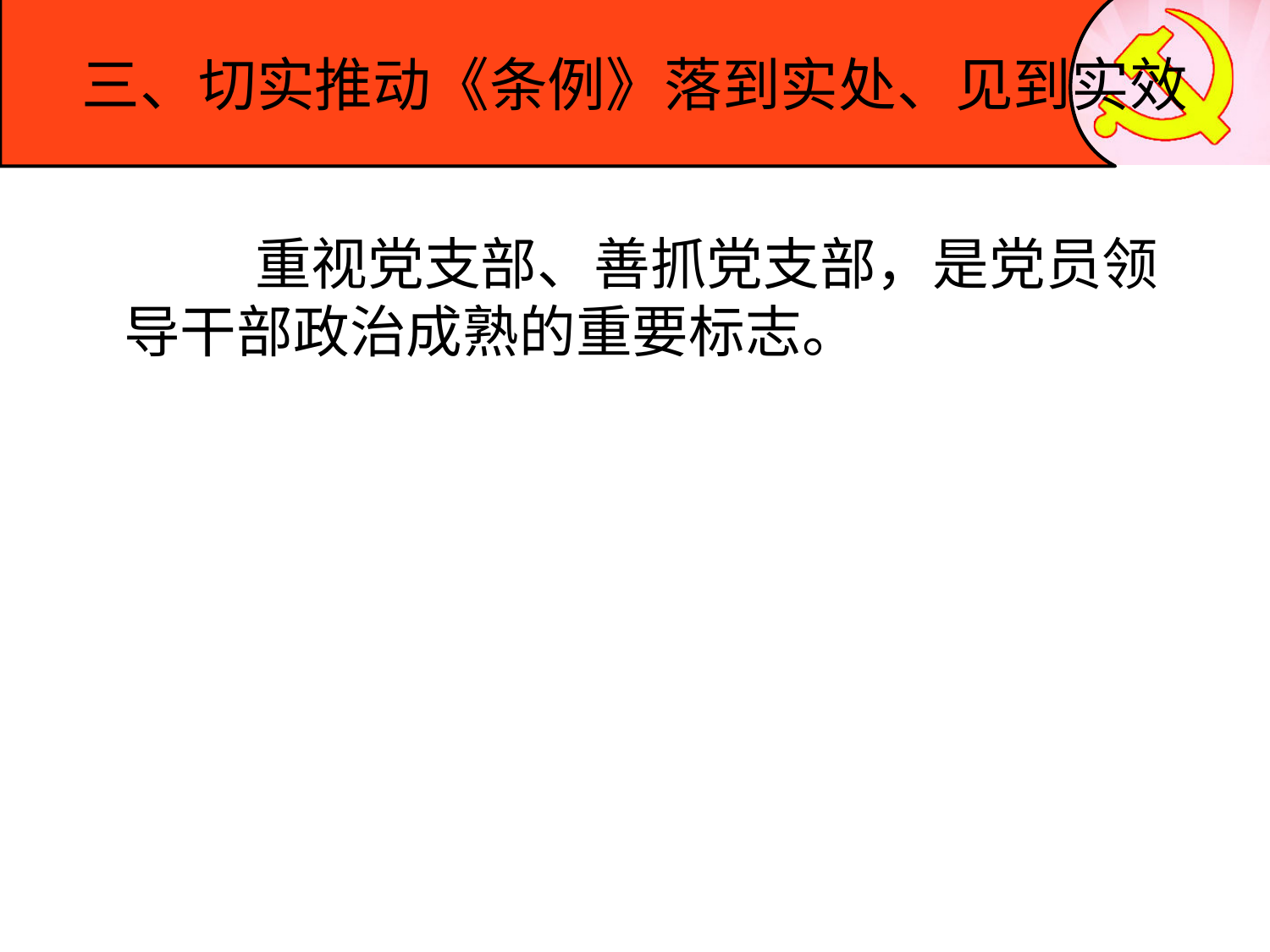

# 三、切实推动《条例》落到实处、见到实效
             重视党支部、善抓党支部，是党员领导干部政治成熟的重要标志。